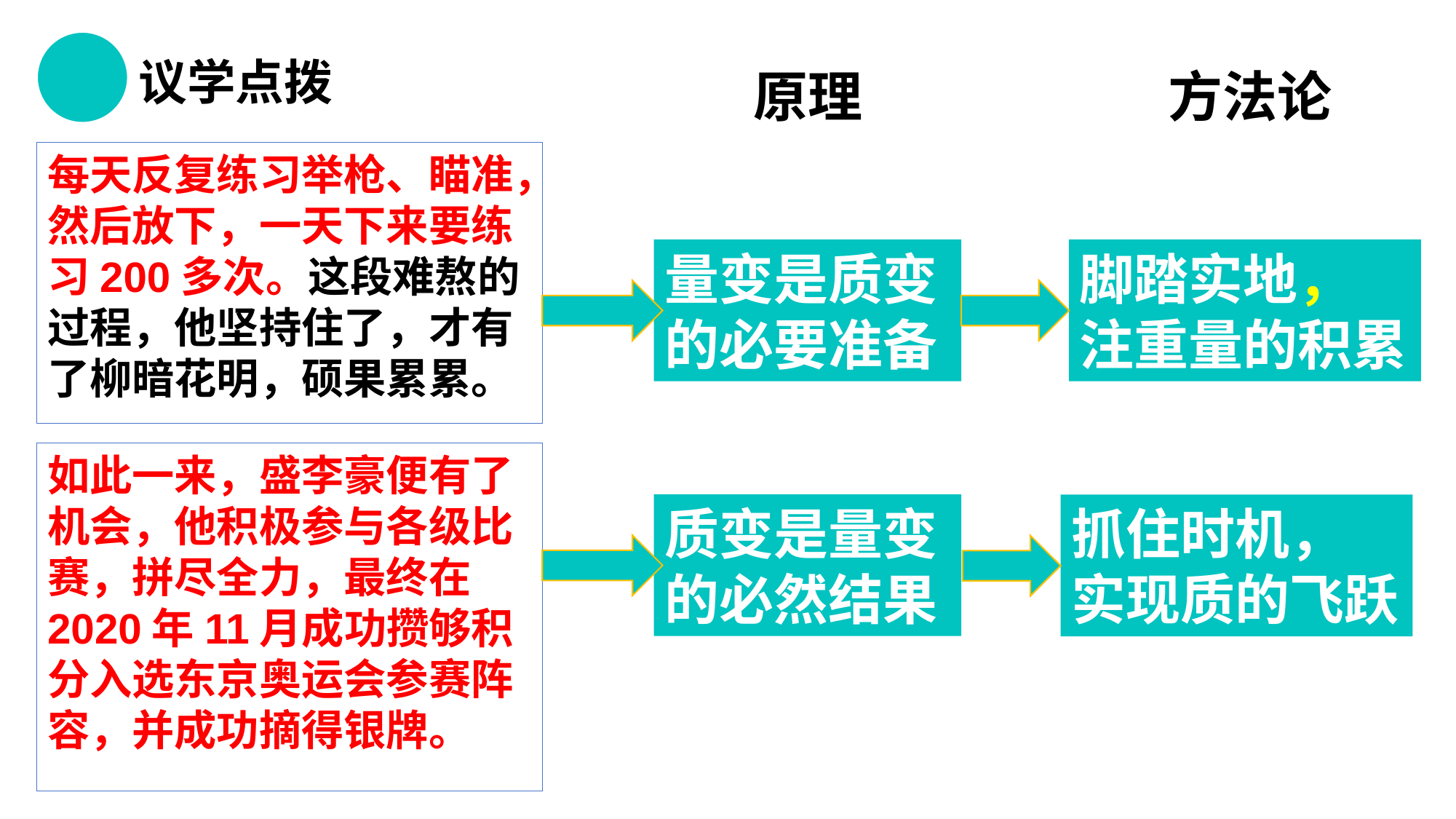

聿见思政统编新教材教学网 www.yjsz2020.cn 原创作品

议学点拨
原理
方法论
每天反复练习举枪、瞄准，然后放下，一天下来要练习200多次。这段难熬的过程，他坚持住了，才有了柳暗花明，硕果累累。
量变是质变的必要准备

脚踏实地，
注重量的积累

如此一来，盛李豪便有了机会，他积极参与各级比赛，拼尽全力，最终在2020年11月成功攒够积分入选东京奥运会参赛阵容，并成功摘得银牌。
质变是量变的必然结果

抓住时机，
实现质的飞跃